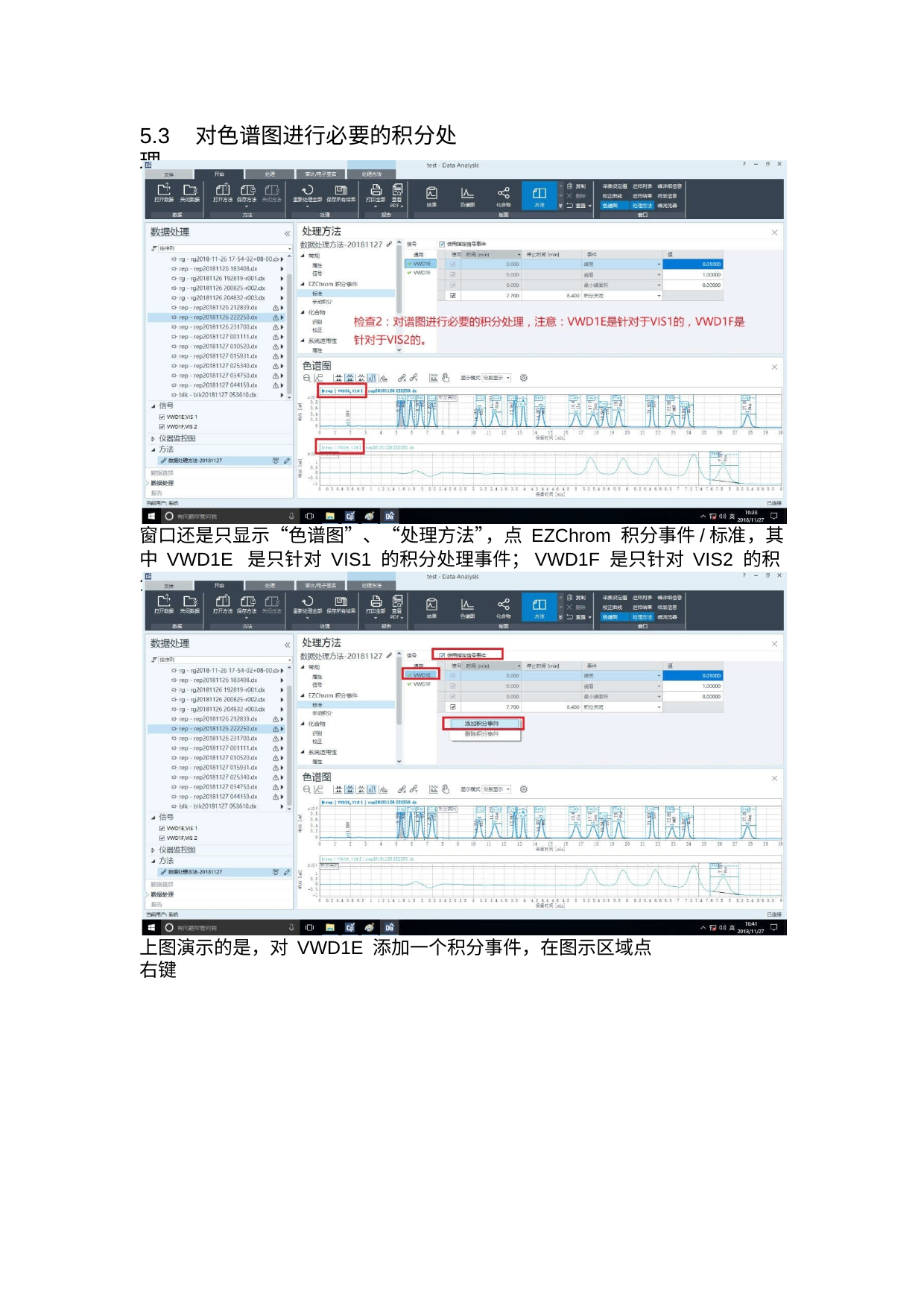

5.3	对色谱图进行必要的积分处理

窗口还是只显示“色谱图”、“处理方法”，点 EZChrom 积分事件/标准，其中 VWD1E  是只针对 VIS1 的积分处理事件；VWD1F 是只针对 VIS2 的积分处理事件。

上图演示的是，对 VWD1E 添加一个积分事件，在图示区域点右键